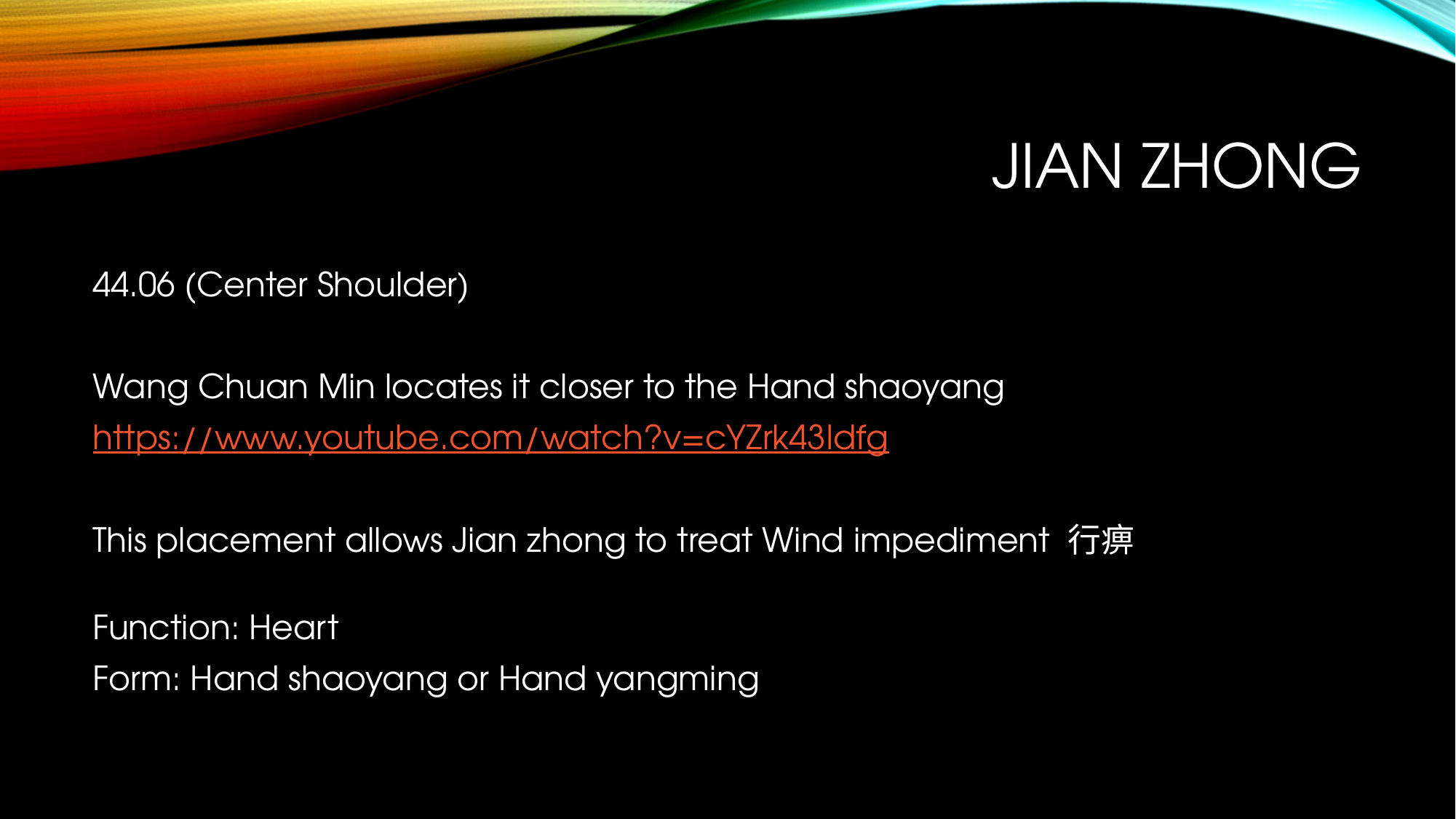

# Jian Zhong
44.06 (Center Shoulder)

Wang Chuan Min locates it closer to the Hand shaoyang
https://www.youtube.com/watch?v=cYZrk43Idfg

This placement allows Jian zhong to treat Wind impediment 行痹
Function: Heart
Form: Hand shaoyang or Hand yangming